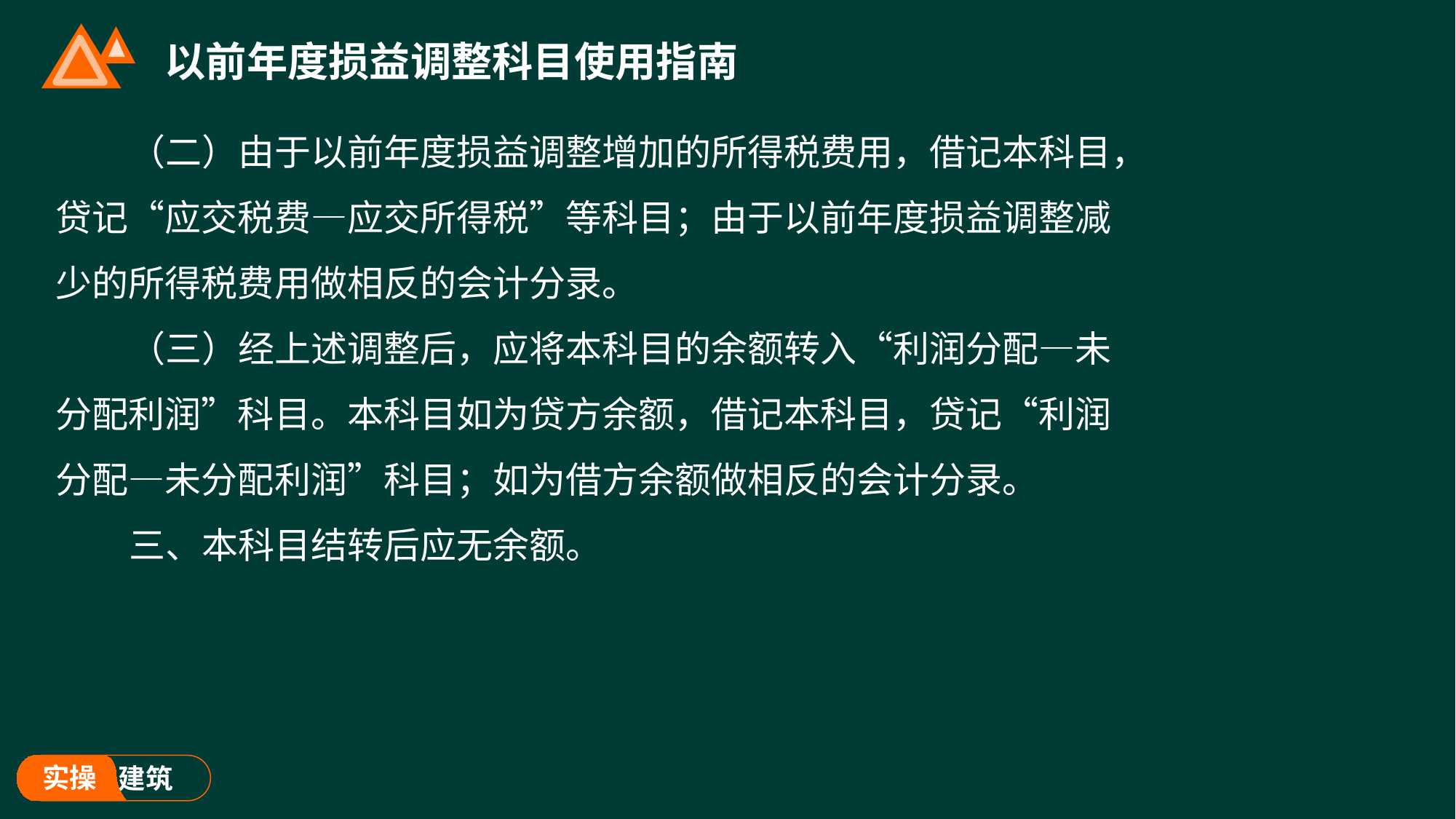

# 以前年度损益调整科目使用指南
（二）由于以前年度损益调整增加的所得税费用，借记本科目，贷记“应交税费—应交所得税”等科目；由于以前年度损益调整减少的所得税费用做相反的会计分录。
（三）经上述调整后，应将本科目的余额转入“利润分配—未分配利润”科目。本科目如为贷方余额，借记本科目，贷记“利润分配—未分配利润”科目；如为借方余额做相反的会计分录。
三、本科目结转后应无余额。